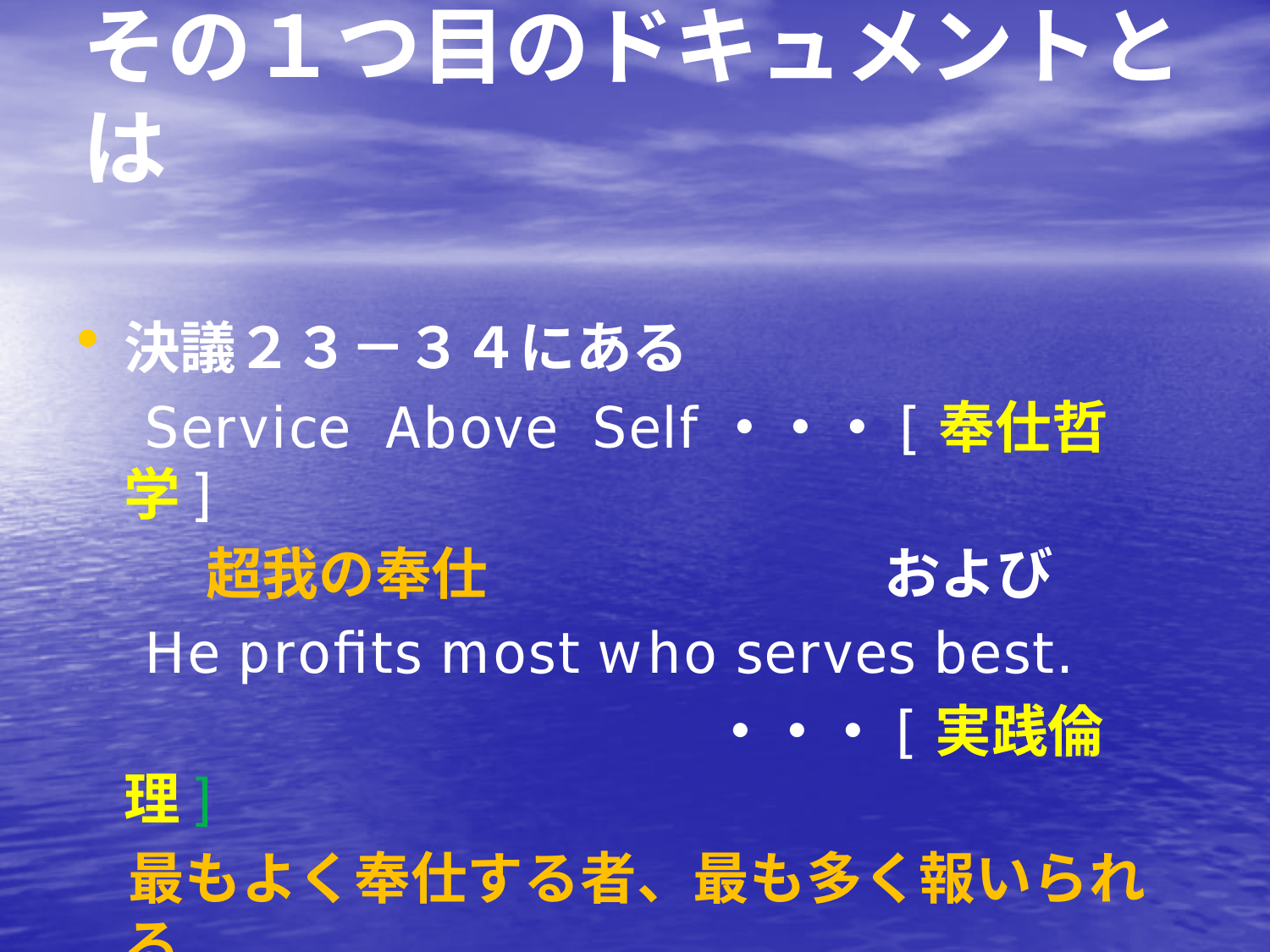

# その１つ目のドキュメントとは

決議２３－３４にある
　Service  Above  Self・・・[奉仕哲学]
         超我の奉仕　　　　　　　および
　He profits most who serves best.
                 　　　   　 　　 ・・・[実践倫理]
   最もよく奉仕する者、最も多く報いられる
　　というシェルドンの職業奉仕の理念